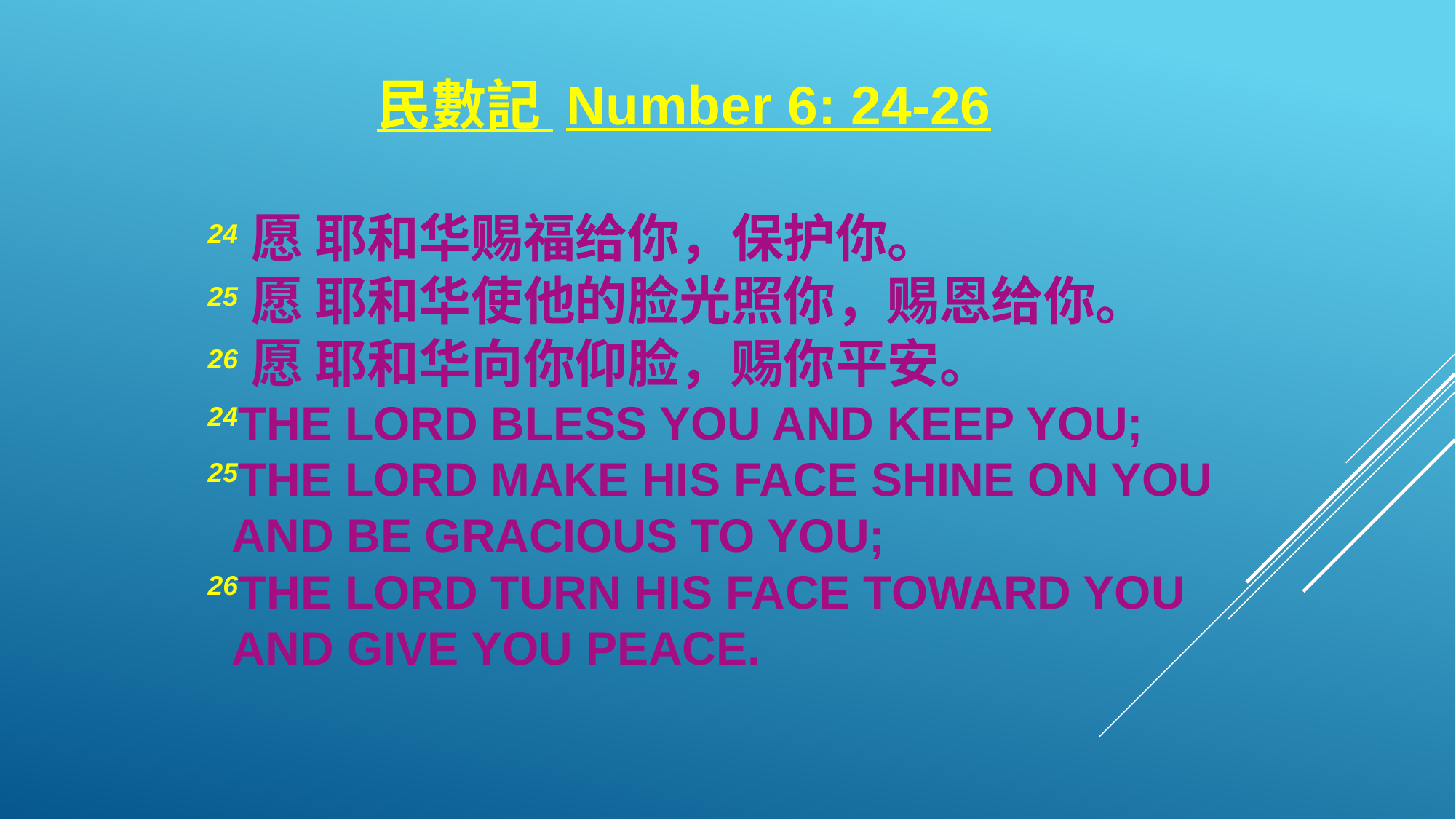

民數記 Number 6: 24-26
# 24 愿 耶和华赐福给你，保护你。 25 愿 耶和华使他的脸光照你，赐恩给你。 26 愿 耶和华向你仰脸，赐你平安。 24THE Lord BLESS YOU AND KEEP YOU; 25THE Lord MAKE HIS FACE SHINE ON YOU AND BE GRACIOUS TO YOU; 26THE Lord TURN HIS FACE TOWARD YOU AND GIVE YOU PEACE.